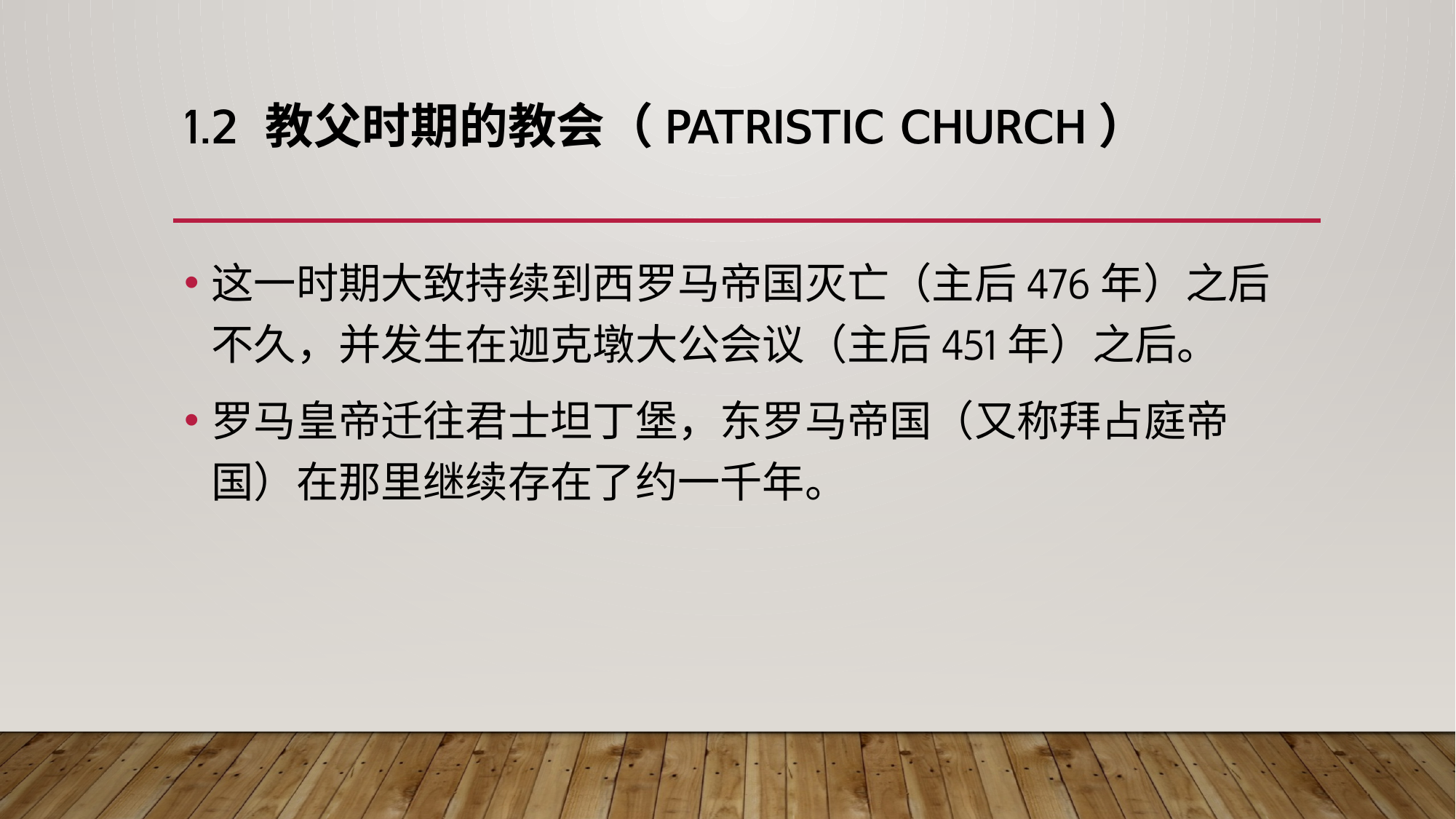

# 1.2 教父时期的教会（Patristic Church）
这一时期大致持续到西罗马帝国灭亡（主后476年）之后不久，并发生在迦克墩大公会议（主后451年）之后。
罗马皇帝迁往君士坦丁堡，东罗马帝国（又称拜占庭帝国）在那里继续存在了约一千年。